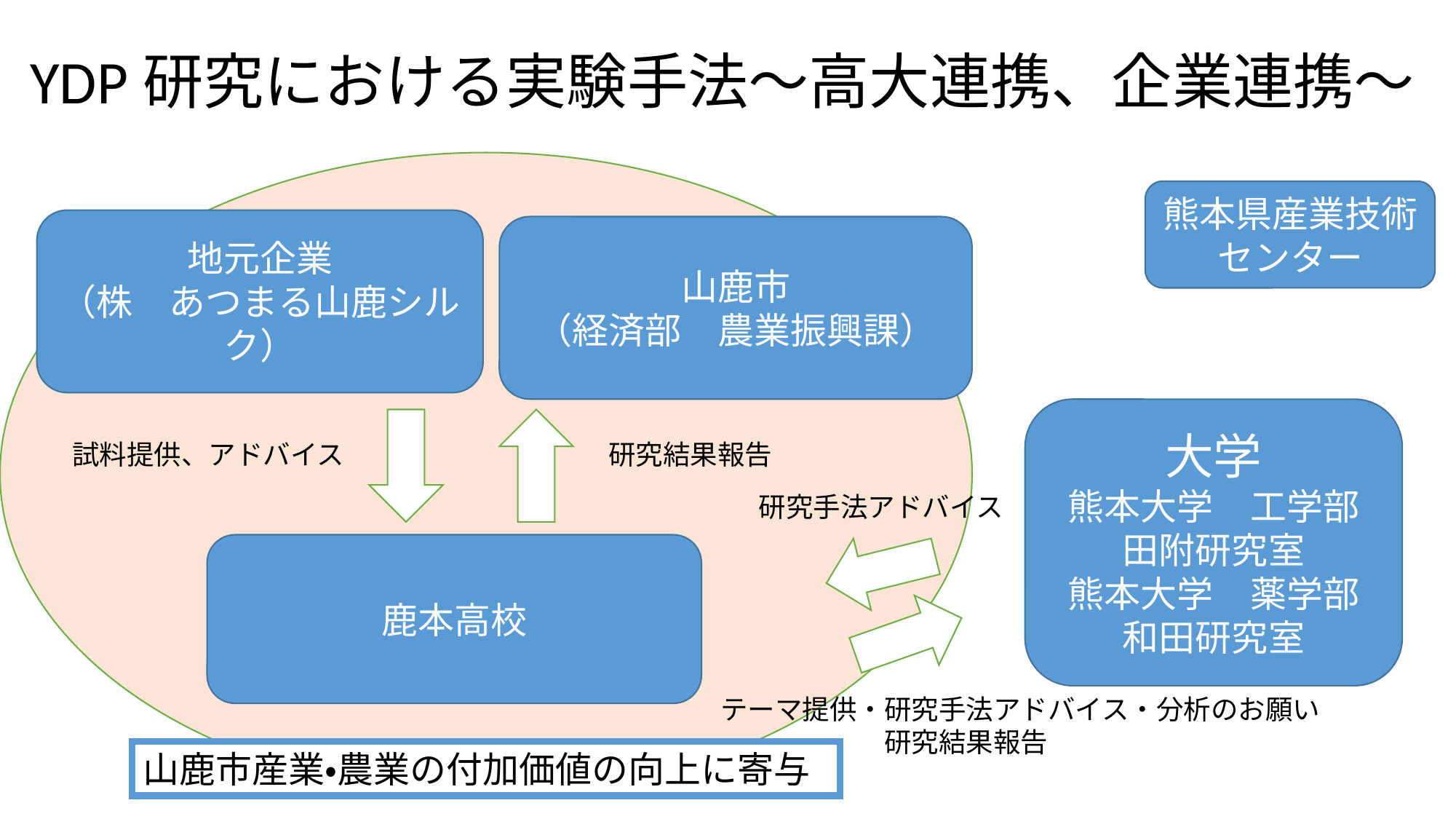

# YDP研究における実験手法～高大連携、企業連携～

熊本県産業技術
センター
地元企業
（株　あつまる山鹿シルク）
山鹿市
（経済部　農業振興課）
大学
熊本大学　工学部
田附研究室
熊本大学　薬学部
和田研究室

試料提供、アドバイス
研究結果報告
研究手法アドバイス

鹿本高校

テーマ提供・研究手法アドバイス・分析のお願い
　　　　　　研究結果報告
山鹿市産業・農業の付加価値の向上に寄与